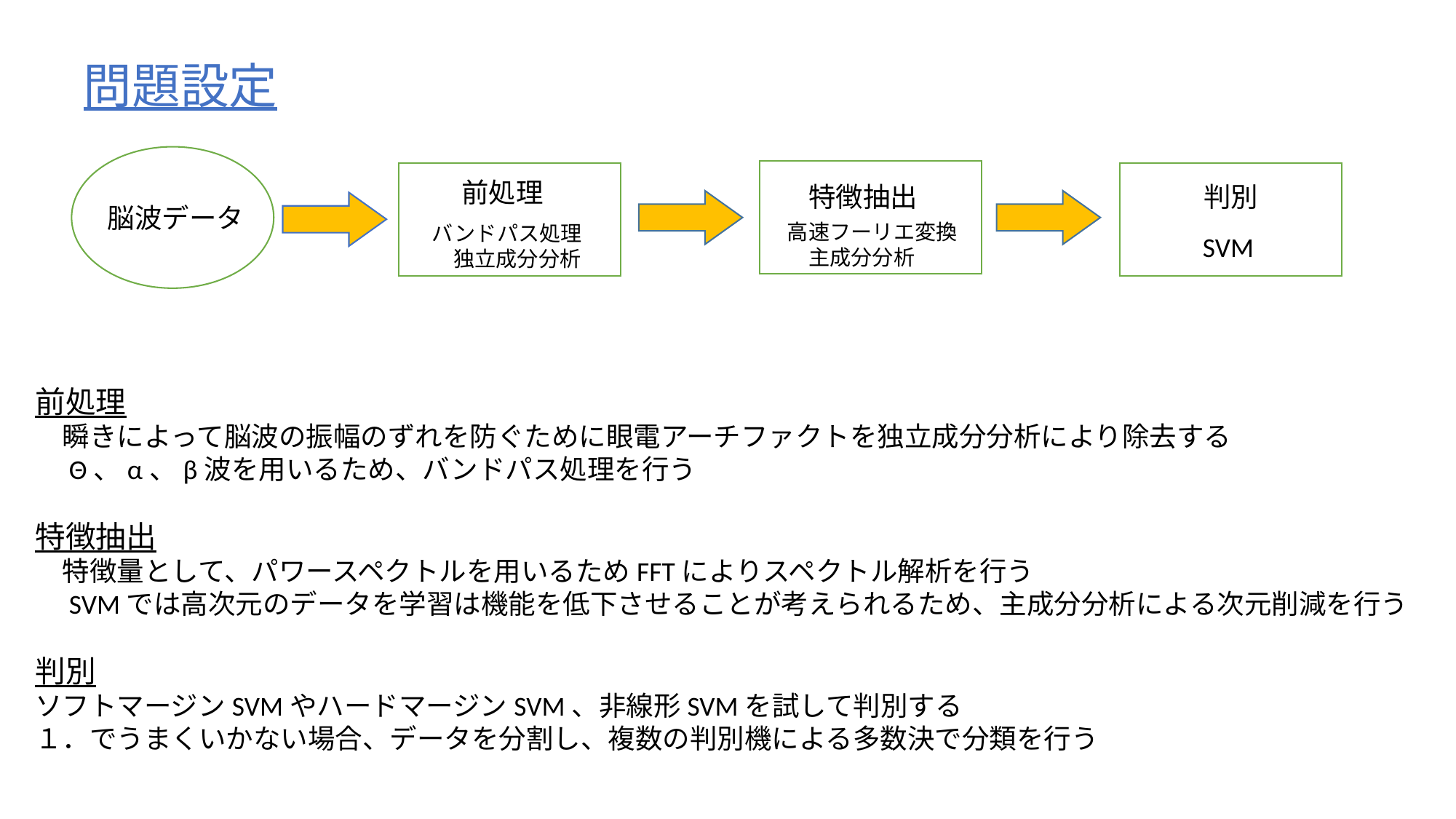

問題設定

前処理
特徴抽出
判別

脳波データ
高速フーリエ変換
　主成分分析
バンドパス処理
　独立成分分析
SVM
前処理
　瞬きによって脳波の振幅のずれを防ぐために眼電アーチファクトを独立成分分析により除去する
　Θ、α、β波を用いるため、バンドパス処理を行う

特徴抽出
　特徴量として、パワースペクトルを用いるためFFTによりスペクトル解析を行う
　SVMでは高次元のデータを学習は機能を低下させることが考えられるため、主成分分析による次元削減を行う

判別
ソフトマージンSVMやハードマージンSVM、非線形SVMを試して判別する
１．でうまくいかない場合、データを分割し、複数の判別機による多数決で分類を行う